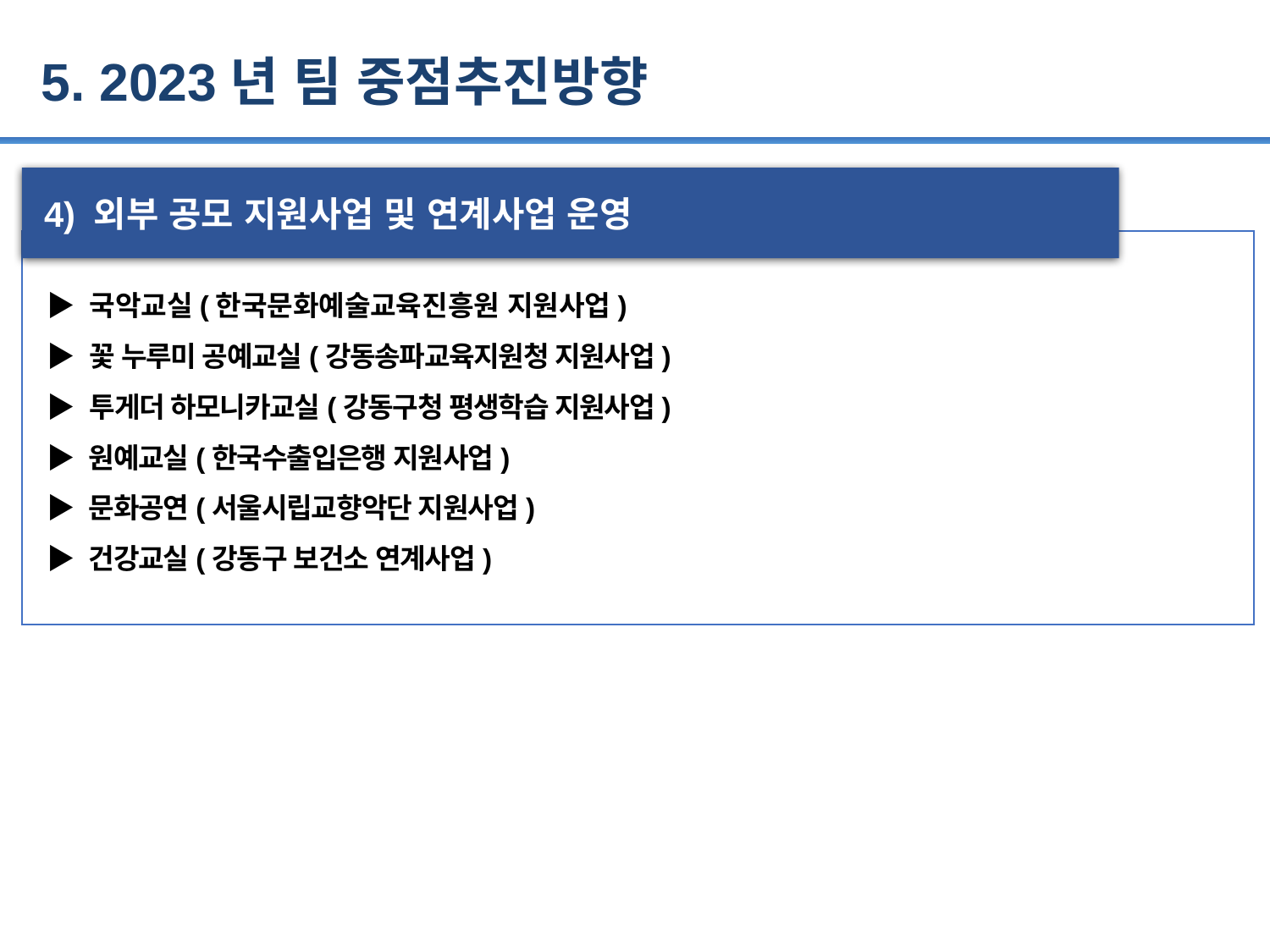

5. 2023년 팀 중점추진방향
 4) 외부 공모 지원사업 및 연계사업 운영
▶ 국악교실(한국문화예술교육진흥원 지원사업)
▶ 꽃 누루미 공예교실(강동송파교육지원청 지원사업)
▶ 투게더 하모니카교실(강동구청 평생학습 지원사업)
▶ 원예교실(한국수출입은행 지원사업)
▶ 문화공연(서울시립교향악단 지원사업)
▶ 건강교실(강동구 보건소 연계사업)